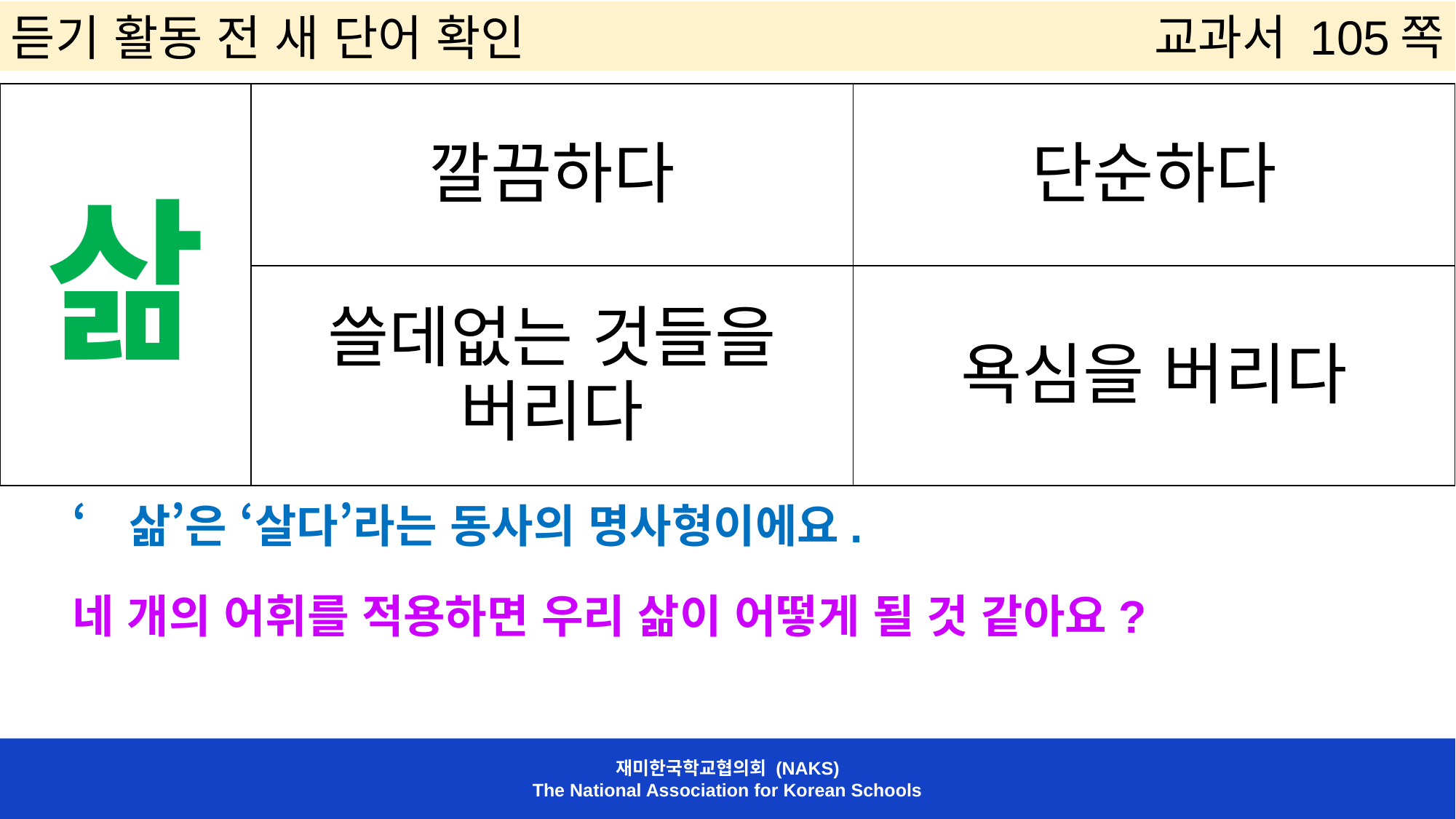

듣기 활동 전 새 단어 확인
교과서 105쪽
| 삶 | 깔끔하다 | 단순하다 |
| --- | --- | --- |
|  | 쓸데없는 것들을 버리다 | 욕심을 버리다 |
‘삶’은 ‘살다’라는 동사의 명사형이에요.
네 개의 어휘를 적용하면 우리 삶이 어떻게 될 것 같아요?
재미한국학교협의회 (NAKS)
The National Association for Korean Schools